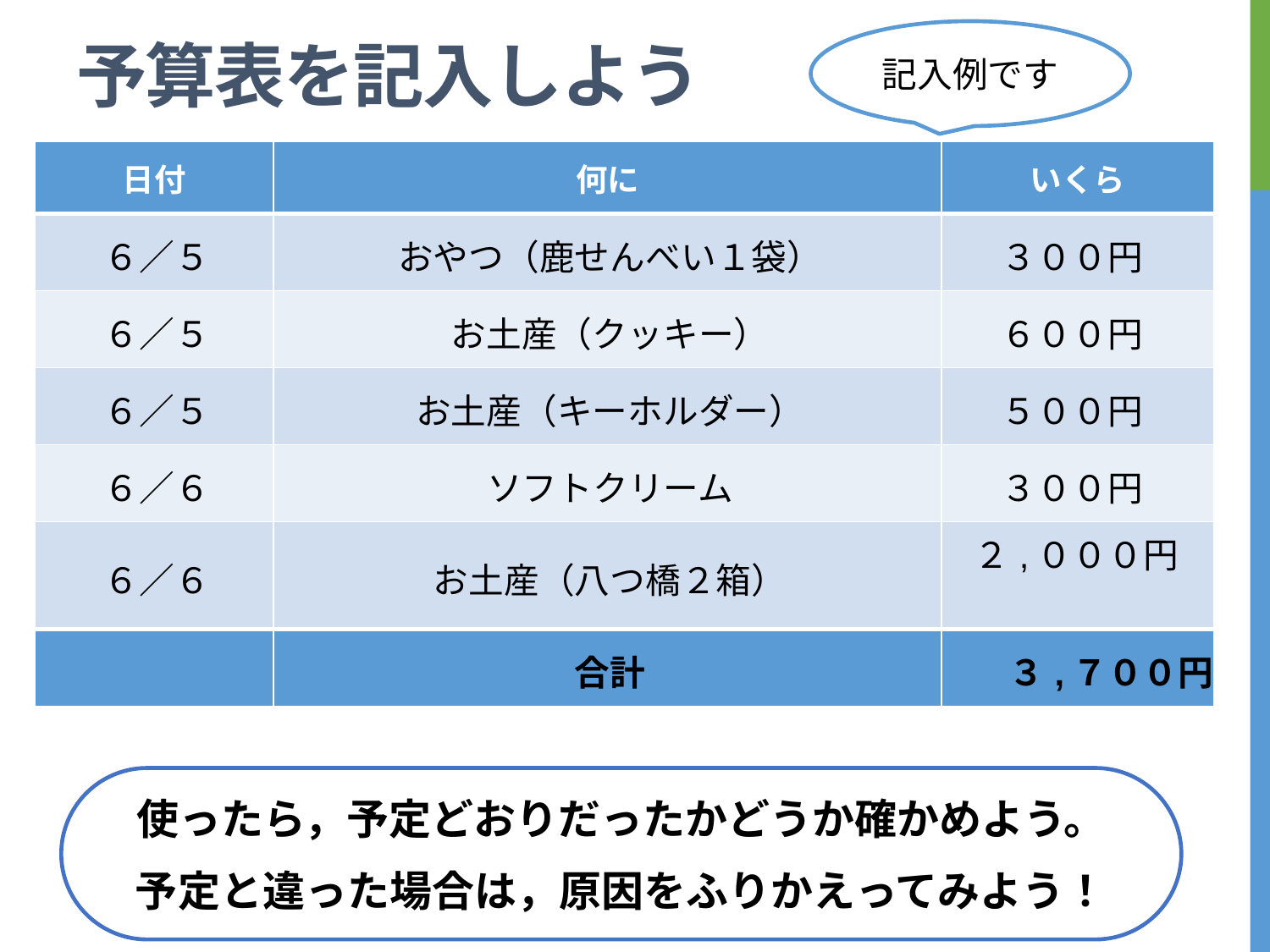

# 予算表を記入しよう
記入例です
| 日付 | 何に | いくら |
| --- | --- | --- |
| ６／５ | おやつ（鹿せんべい１袋） | ３００円 |
| ６／５ | お土産（クッキー） | ６００円 |
| ６／５ | お土産（キーホルダー） | ５００円 |
| ６／６ | ソフトクリーム | ３００円 |
| ６／６ | お土産（八つ橋２箱） | ２,０００円 |
|  | 合計 | ３,７００円 |
使ったら，予定どおりだったかどうか確かめよう。
予定と違った場合は，原因をふりかえってみよう！